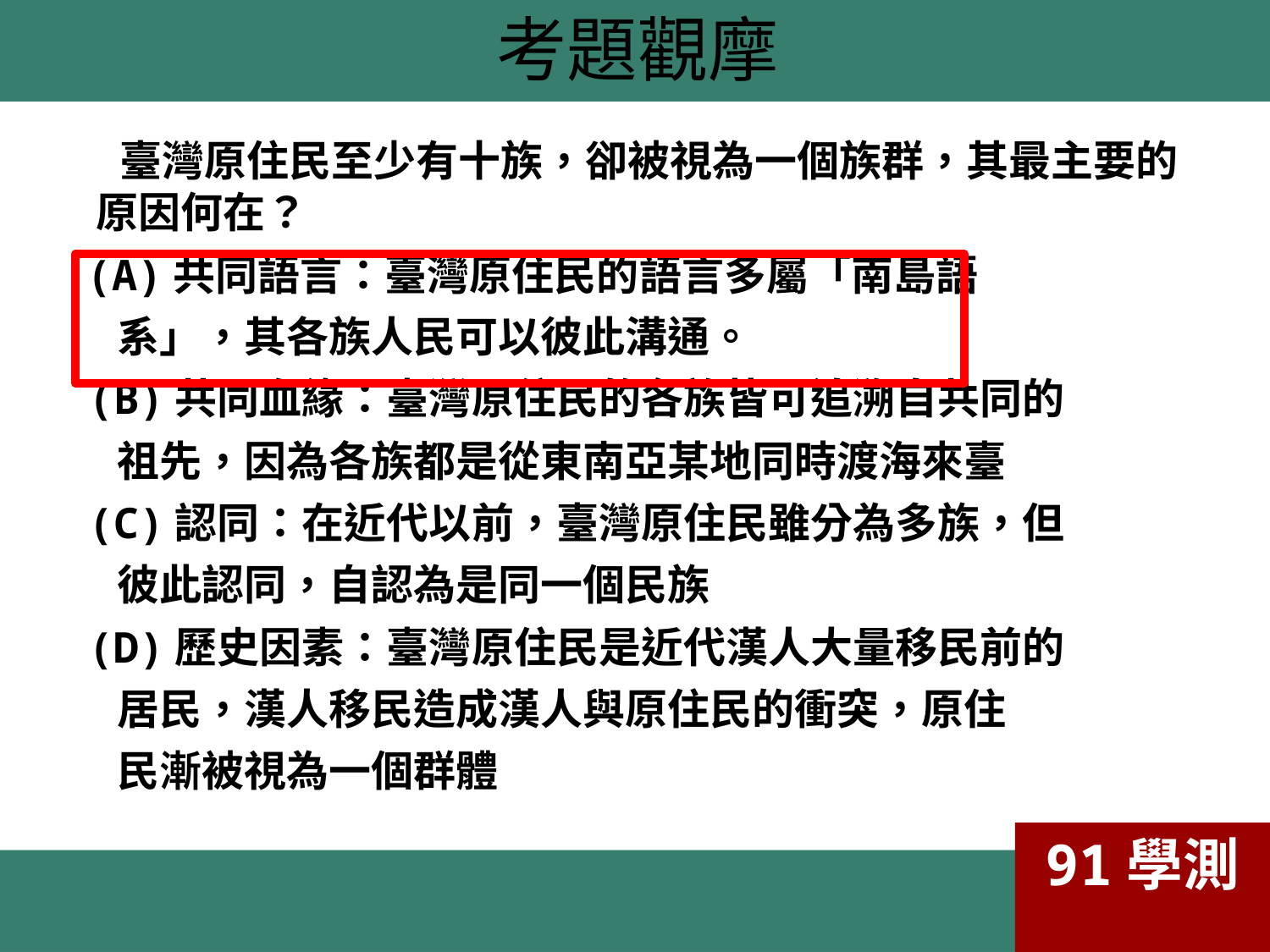

考題觀摩
  　臺灣原住民至少有十族，卻被視為一個族群，其最主要的原因何在？
  (A)共同語言：臺灣原住民的語言多屬「南島語
   　系」，其各族人民可以彼此溝通。
　(B)共同血緣：臺灣原住民的各族皆可追溯自共同的
   　祖先，因為各族都是從東南亞某地同時渡海來臺
　(C)認同：在近代以前，臺灣原住民雖分為多族，但
   　彼此認同，自認為是同一個民族
　(D)歷史因素：臺灣原住民是近代漢人大量移民前的
   　居民，漢人移民造成漢人與原住民的衝突，原住
   　民漸被視為一個群體

91學測